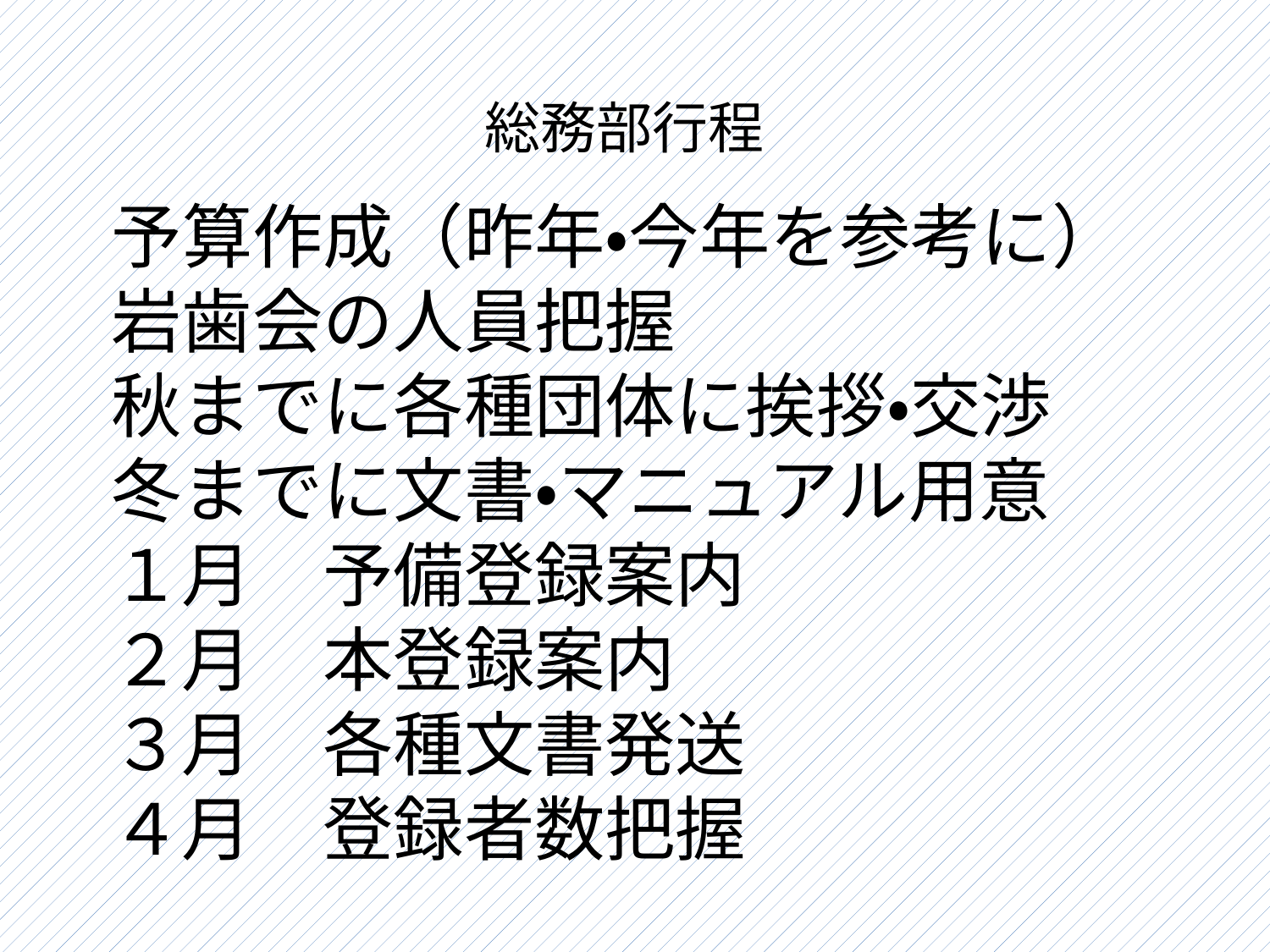

# 総務部行程
予算作成（昨年・今年を参考に）
岩歯会の人員把握
秋までに各種団体に挨拶・交渉
冬までに文書・マニュアル用意
１月　予備登録案内
２月　本登録案内
３月　各種文書発送
４月　登録者数把握